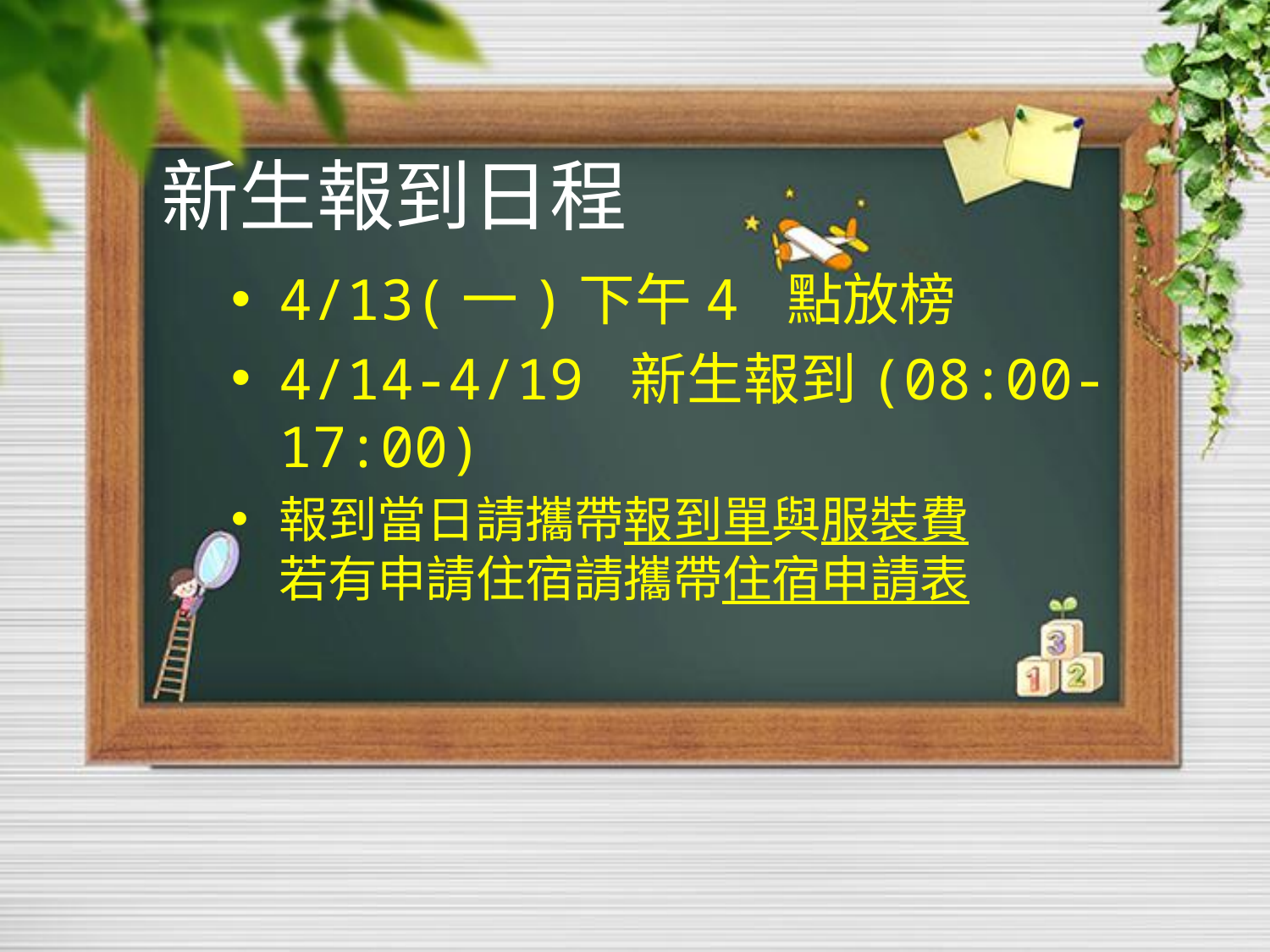

# 新生報到日程
4/13(一)下午4 點放榜
4/14-4/19 新生報到(08:00-17:00)
報到當日請攜帶報到單與服裝費
若有申請住宿請攜帶住宿申請表